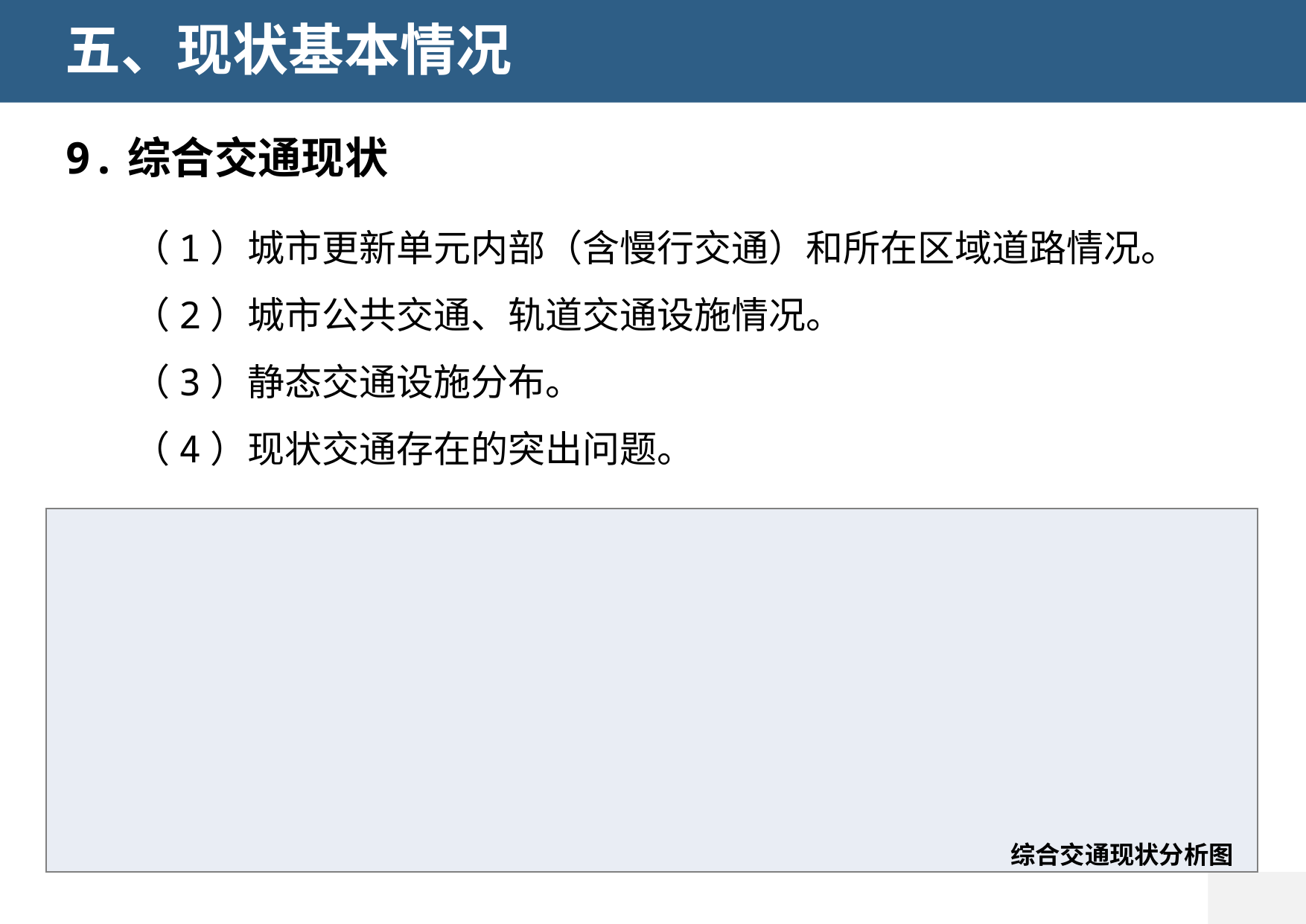

五、现状基本情况
9.综合交通现状
黄  埔  大  道
（1）城市更新单元内部（含慢行交通）和所在区域道路情况。
（2）城市公共交通、轨道交通设施情况。
（3）静态交通设施分布。
（4）现状交通存在的突出问题。
冼  村  路

综合交通现状分析图
金  穗  路
22